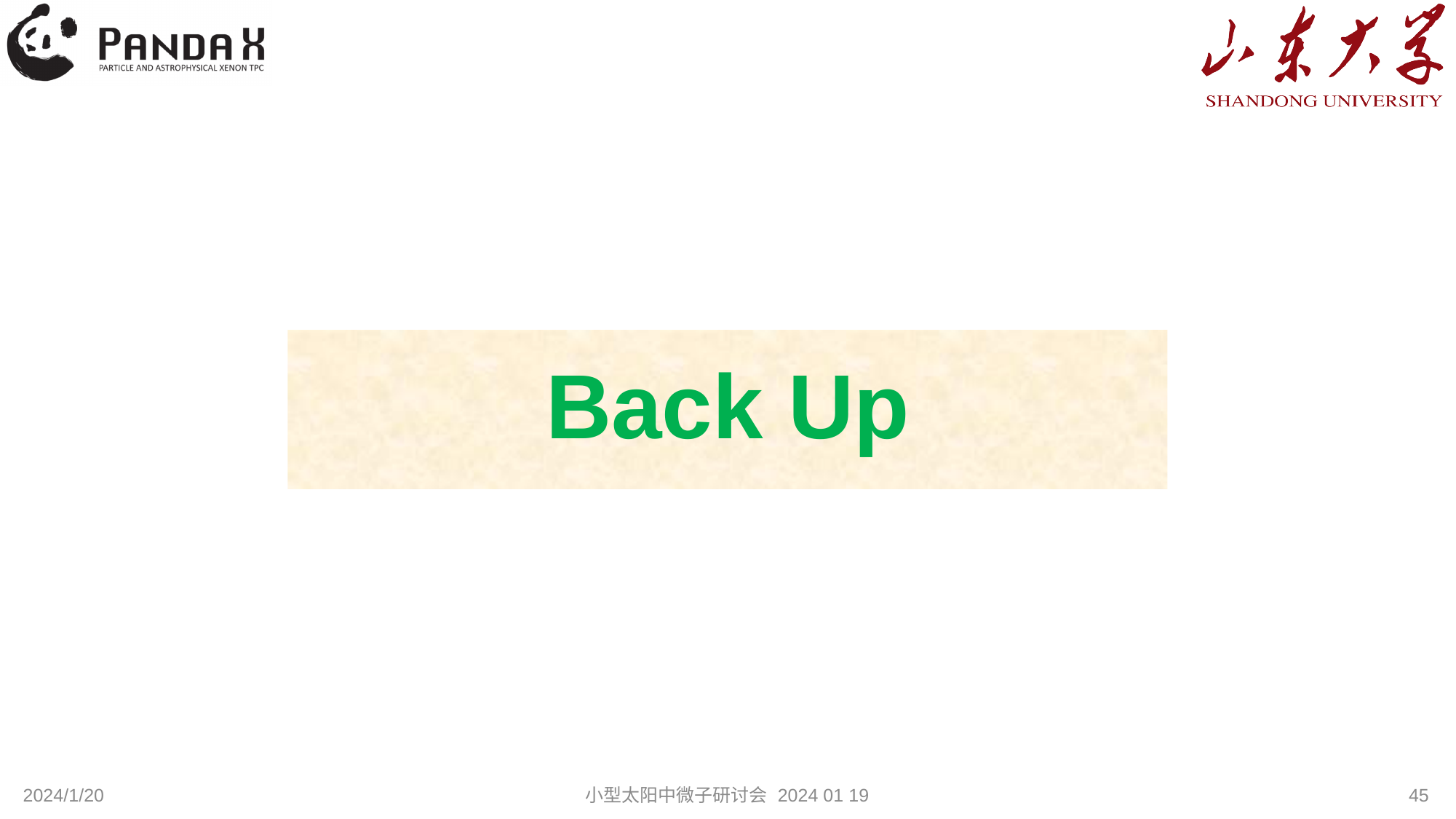

# Back Up
2024/1/20
小型太阳中微子研讨会 2024 01 19
45